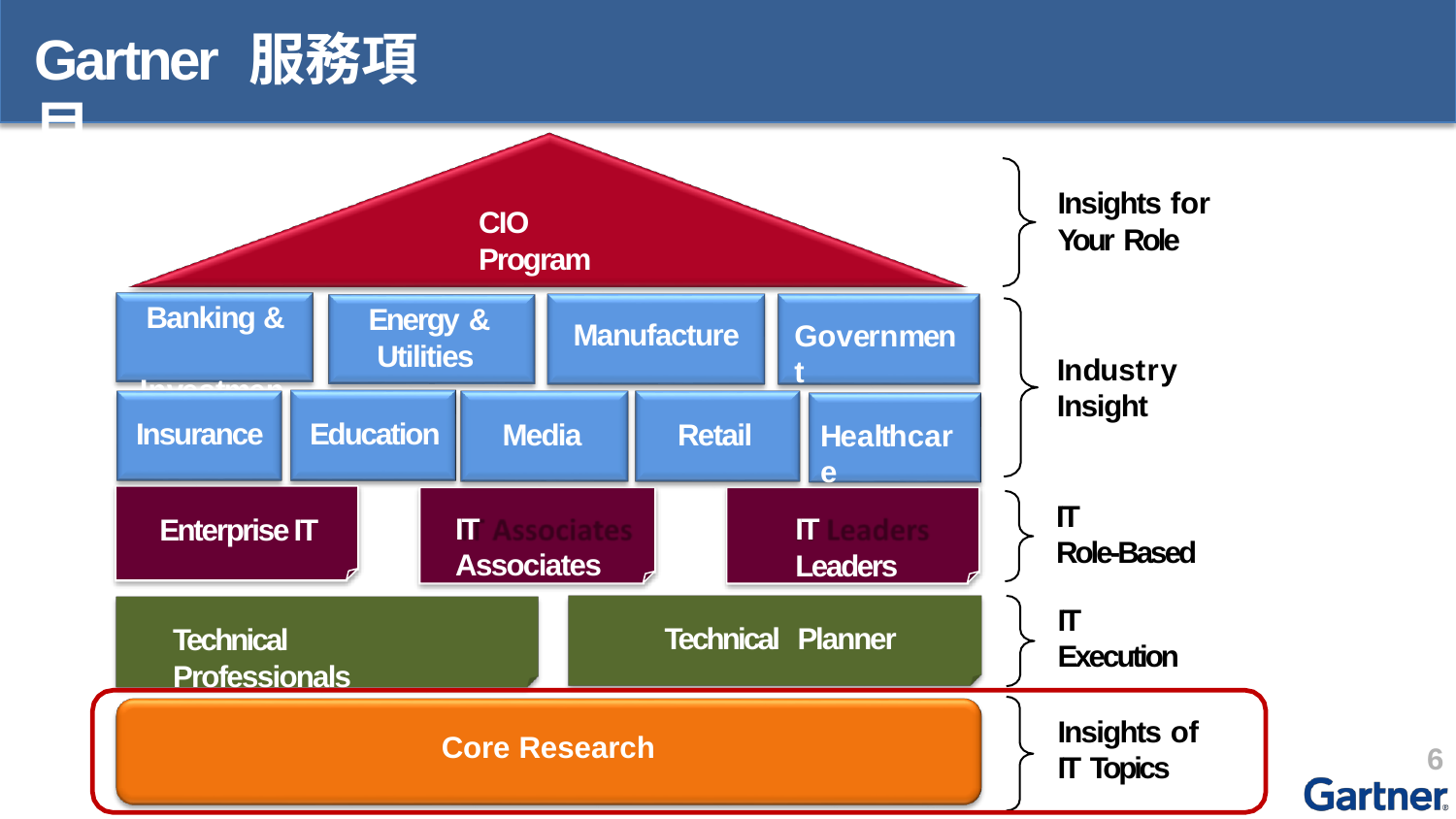

# Gartner 服務項目

Insights for
Your Role
CIO Program

Banking &  Investment

Energy &
Utilities
  Manufacture

Government
Industry  Insight

Insurance	Education

Media
Retail
Healthcare

IT
Role-Based

Enterprise IT
IT Associates
IT  Leaders

IT
Execution
Technical  Planner
Technical  Professionals

Insights of  IT Topics
Core Research
6